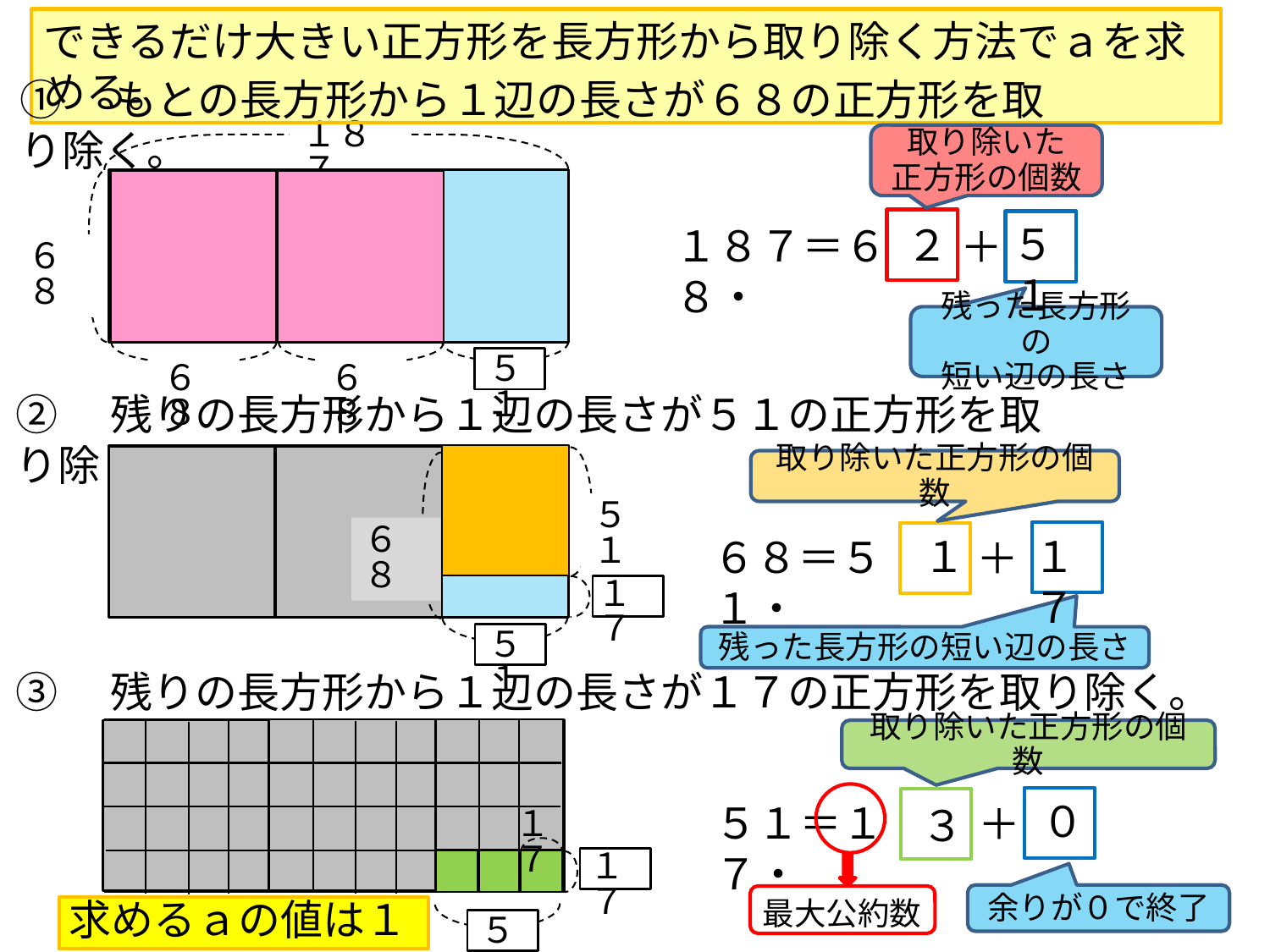

できるだけ大きい正方形を長方形から取り除く方法でａを求める。
①　もとの長方形から１辺の長さが６８の正方形を取り除く。

１８７

６８
取り除いた
正方形の個数

６８

６８

１８７＝６８・
＋
５１
２
残った長方形の
短い辺の長さ

５１
②　残りの長方形から１辺の長さが５１の正方形を取り除く。

５１

取り除いた正方形の個数

６８

６８＝５１・
＋
１７
１
１７

５１
残った長方形の短い辺の長さ
③　残りの長方形から１辺の長さが１７の正方形を取り除く。

取り除いた正方形の個数

５１＝１７・
＋
０
３
１７

１７

余りが０で終了
求めるａの値は１７

最大公約数

５１